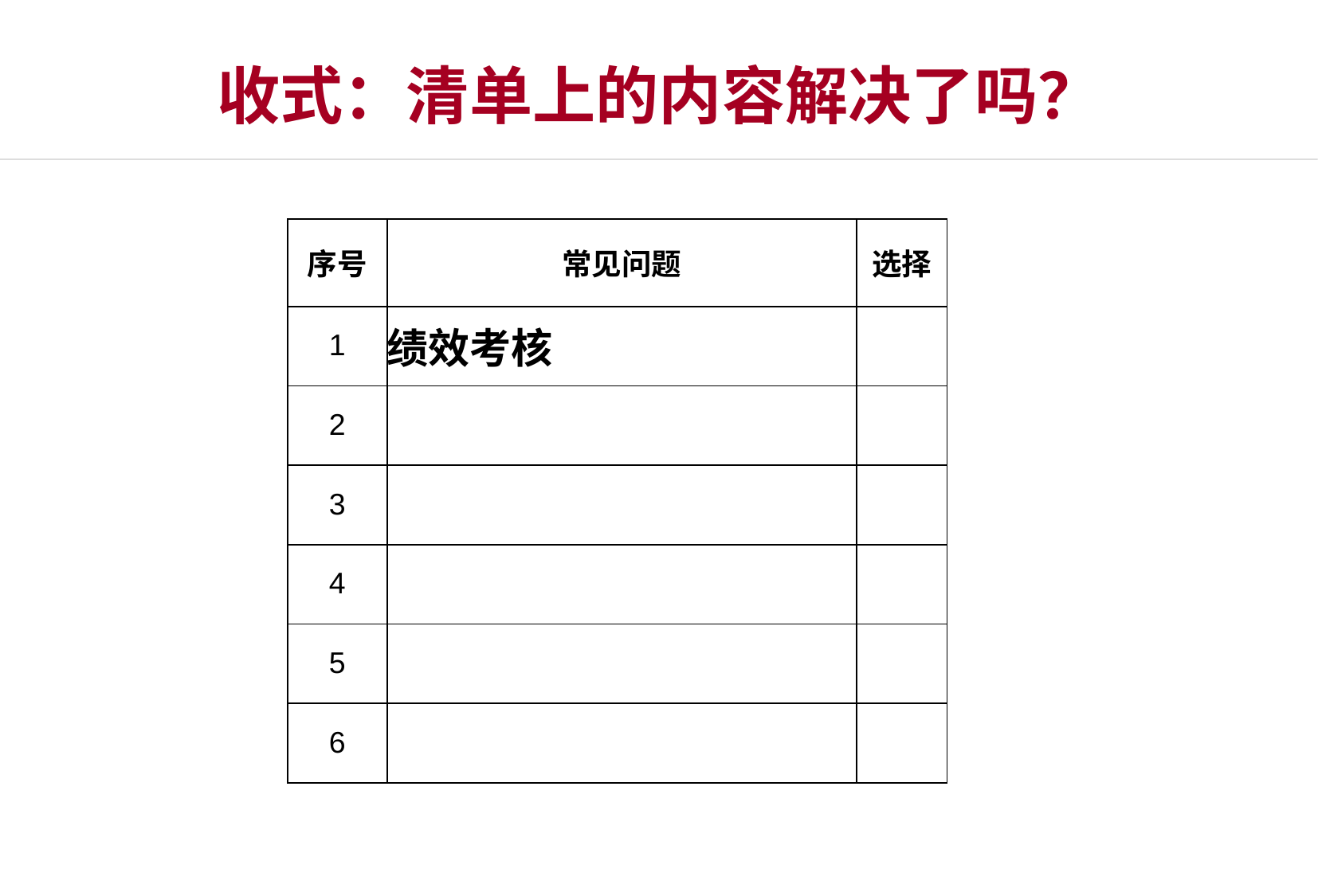

收式：清单上的内容解决了吗？
| 序号 | 常见问题 | 选择 |
| --- | --- | --- |
| 1 | 绩效考核 |  |
| 2 |  |  |
| 3 |  |  |
| 4 |  |  |
| 5 |  |  |
| 6 |  |  |